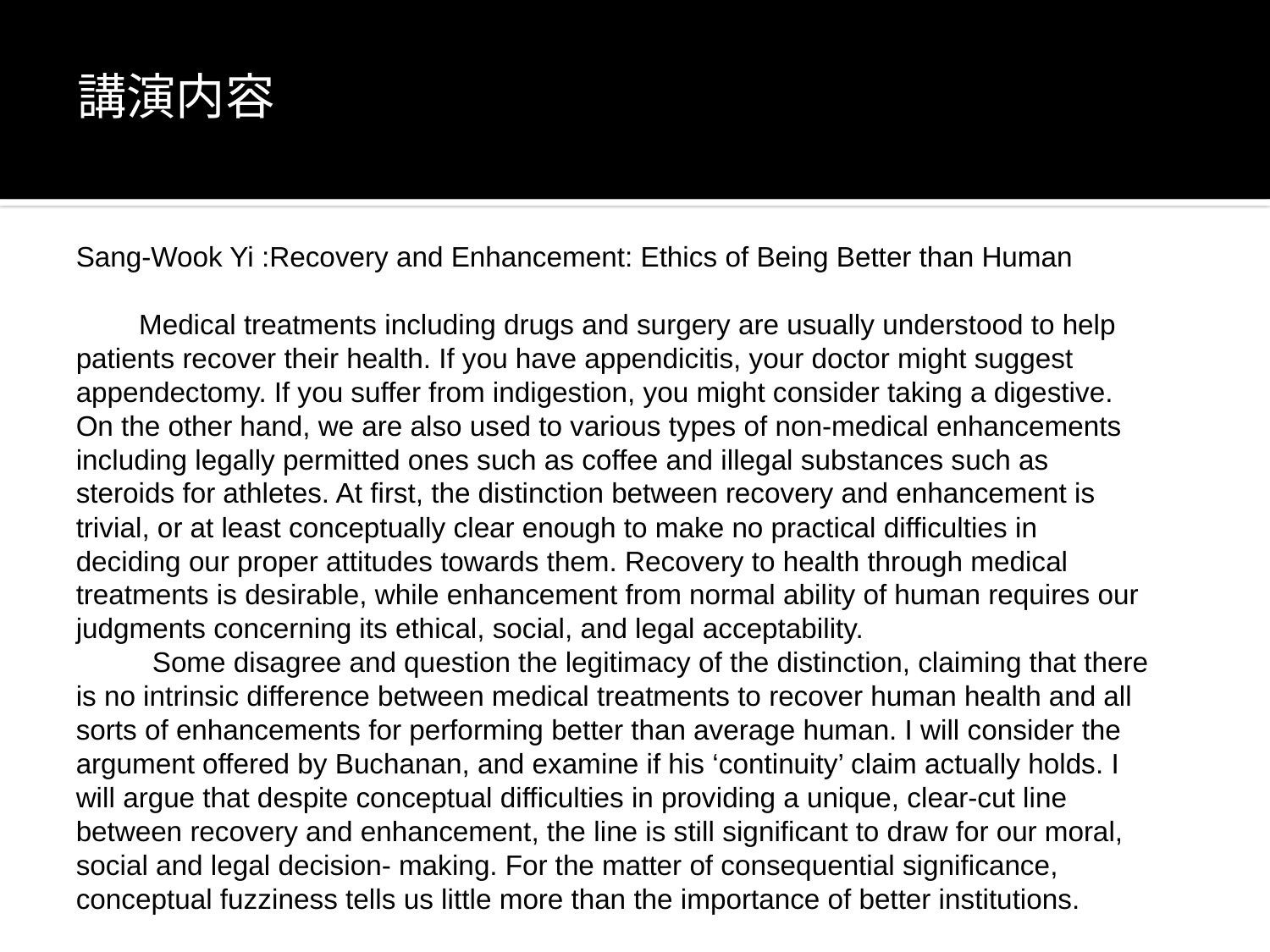

講演内容
Sang-Wook Yi :Recovery and Enhancement: Ethics of Being Better than Human

　　Medical treatments including drugs and surgery are usually understood to help patients recover their health. If you have appendicitis, your doctor might suggest appendectomy. If you suffer from indigestion, you might consider taking a digestive. On the other hand, we are also used to various types of non-medical enhancements including legally permitted ones such as coffee and illegal substances such as steroids for athletes. At first, the distinction between recovery and enhancement is trivial, or at least conceptually clear enough to make no practical difficulties in deciding our proper attitudes towards them. Recovery to health through medical treatments is desirable, while enhancement from normal ability of human requires our judgments concerning its ethical, social, and legal acceptability.
 　　Some disagree and question the legitimacy of the distinction, claiming that there is no intrinsic difference between medical treatments to recover human health and all sorts of enhancements for performing better than average human. I will consider the argument offered by Buchanan, and examine if his ‘continuity’ claim actually holds. I will argue that despite conceptual difficulties in providing a unique, clear-cut line between recovery and enhancement, the line is still significant to draw for our moral, social and legal decision- making. For the matter of consequential significance, conceptual fuzziness tells us little more than the importance of better institutions.